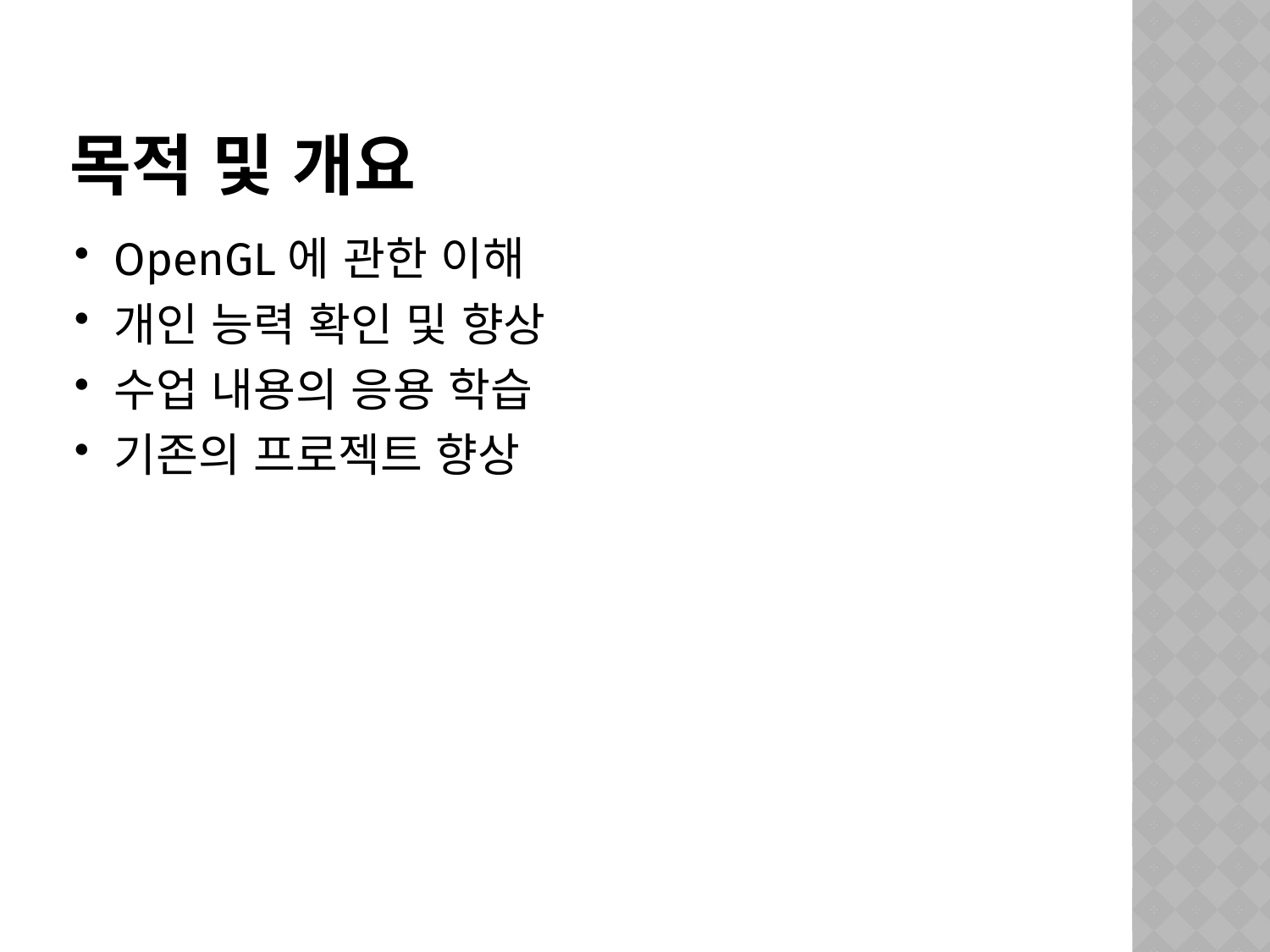

# 목적 및 개요
OpenGL에 관한 이해
개인 능력 확인 및 향상
수업 내용의 응용 학습
기존의 프로젝트 향상